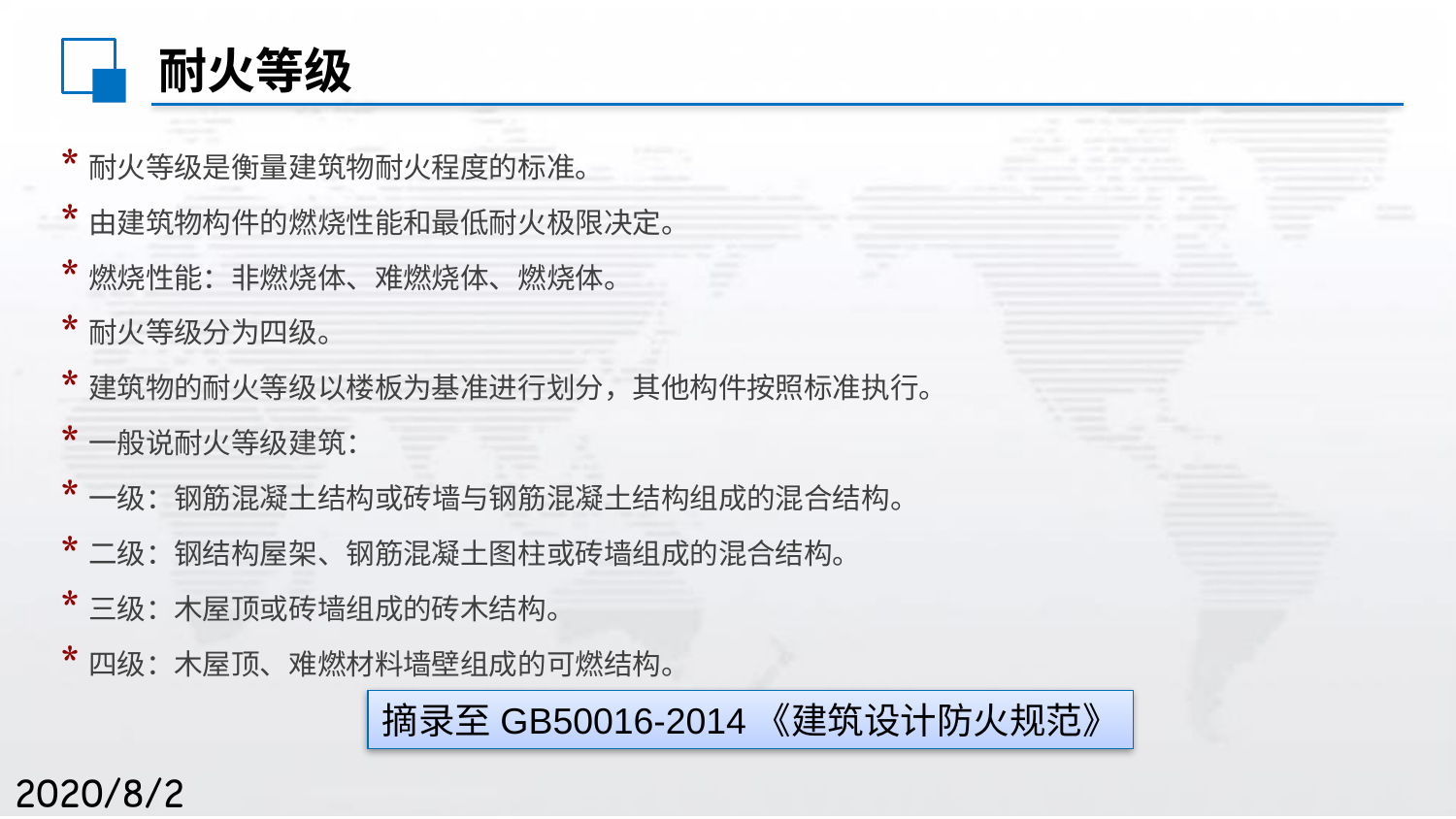

# 耐火等级
耐火等级是衡量建筑物耐火程度的标准。
由建筑物构件的燃烧性能和最低耐火极限决定。
燃烧性能：非燃烧体、难燃烧体、燃烧体。
耐火等级分为四级。
建筑物的耐火等级以楼板为基准进行划分，其他构件按照标准执行。
一般说耐火等级建筑：
一级：钢筋混凝土结构或砖墙与钢筋混凝土结构组成的混合结构。
二级：钢结构屋架、钢筋混凝土图柱或砖墙组成的混合结构。
三级：木屋顶或砖墙组成的砖木结构。
四级：木屋顶、难燃材料墙壁组成的可燃结构。
摘录至GB50016-2014《建筑设计防火规范》
2020/8/2